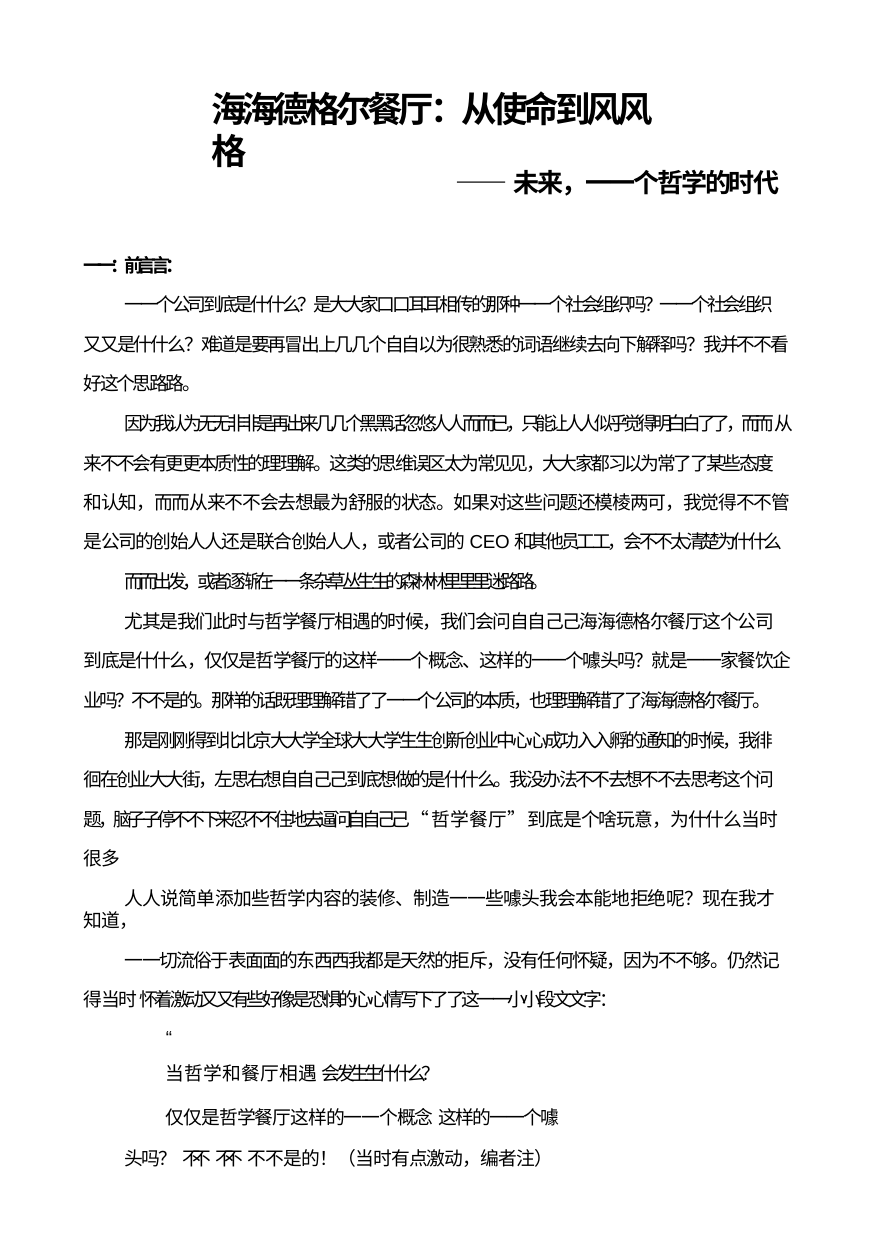

# 海海德格尔餐厅：从使命到⻛风格
——未来，⼀一个哲学的时代

⼀一：前⾔言：
⼀一个公司到底是什什么？是⼤大家⼝口⽿耳相传的那种⼀一个社会组织吗？⼀一个社会组织
⼜又是什什么？难道是要再冒出上⼏几个⾃自以为很熟悉的词语继续去向下解释吗？我并不不看 好这个思路路。
因为我认为⽆无⾮非是再出来⼏几个⿊黑话忽悠⼈人⽽而已，只能让⼈人似乎觉得明⽩白了了，⽽而从 来不不会有更更本质性的理理解。这类的思维误区太为常⻅见，⼤大家都习以为常了了某些态度 和认知，⽽而从来不不会去想最为舒服的状态。如果对这些问题还模棱两可，我觉得不不管 是公司的创始⼈人还是联合创始⼈人，或者公司的CEO和其他员⼯工，会不不太清楚为什什么
⽽而出发，或者逐渐在⼀一条杂草丛⽣生的森林林⾥里里迷路路。
尤其是我们此时与哲学餐厅相遇的时候，我们会问⾃自⼰己海海德格尔餐厅这个公司 到底是什什么，仅仅是哲学餐厅的这样⼀一个概念、这样的⼀一个噱头吗？就是⼀一家餐饮企 业吗？不不是的。那样的话既理理解错了了⼀一个公司的本质，也理理解错了了海海德格尔餐厅。
那是刚刚得到北北京⼤大学全球⼤大学⽣生创新创业中⼼心成功⼊入孵的通知的时候，我徘 徊在创业⼤大街，左思右想⾃自⼰己到底想做的是什什么。我没办法不不去想不不去思考这个问 题，脑⼦子停不不下来忍不不住地去逼问⾃自⼰己“哲学餐厅”到底是个啥玩意，为什什么当时很多
⼈人说简单添加些哲学内容的装修、制造⼀一些噱头我会本能地拒绝呢？现在我才知道，
⼀一切流俗于表⾯面的东⻄西我都是天然的拒斥，没有任何怀疑，因为不不够。仍然记得当时 怀着激动⼜又有些好像是恐惧的⼼心情写下了了这⼀一⼩小段⽂文字：
“
当哲学和餐厅相遇 会发⽣生什什么？
仅仅是哲学餐厅这样的⼀一个概念 这样的⼀一个噱头吗？  不不 不不 不不是的！（当时有点激动，编者注）